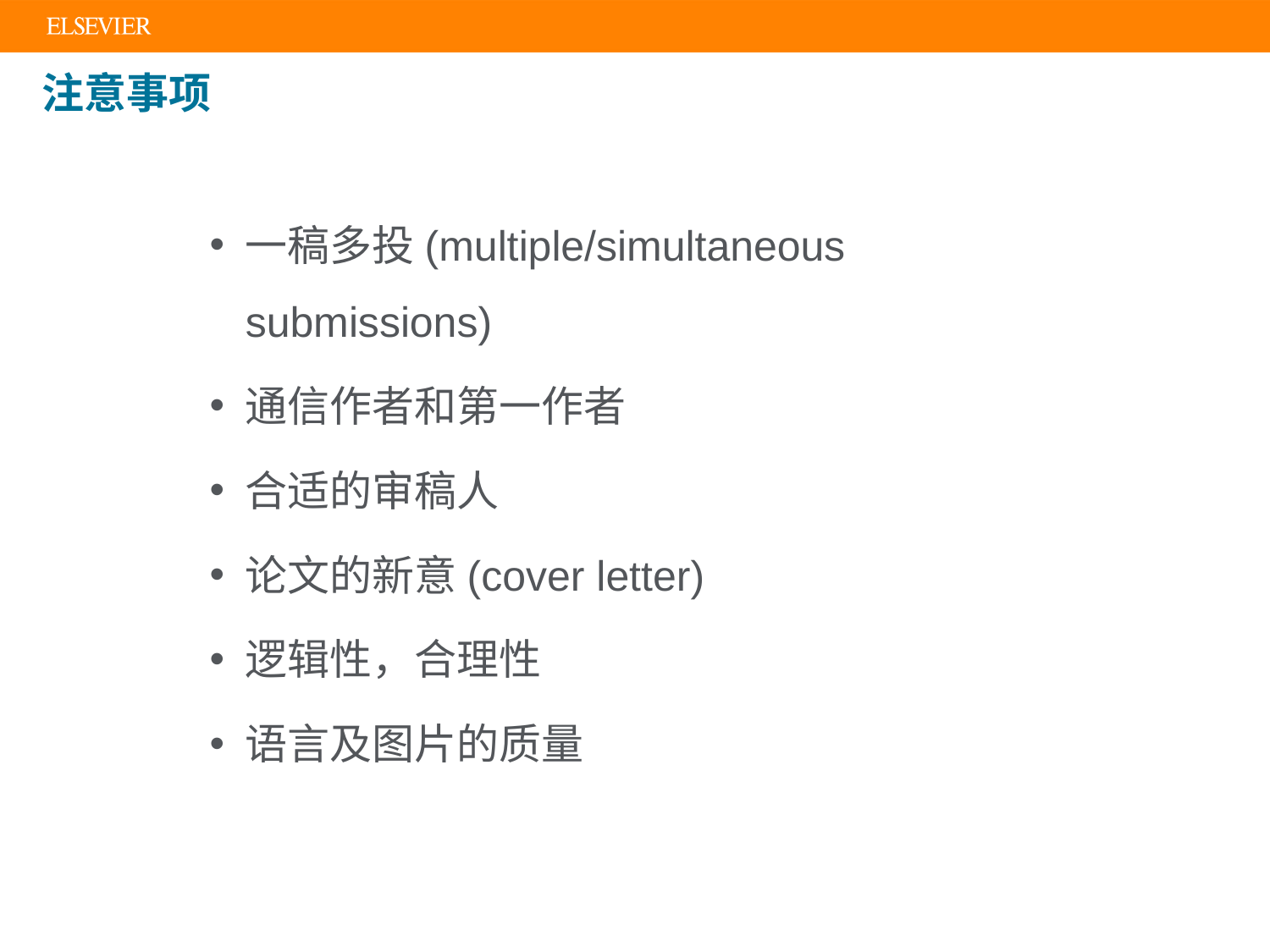

注意事项
一稿多投(multiple/simultaneous submissions)
通信作者和第一作者
合适的审稿人
论文的新意(cover letter)
逻辑性，合理性
语言及图片的质量